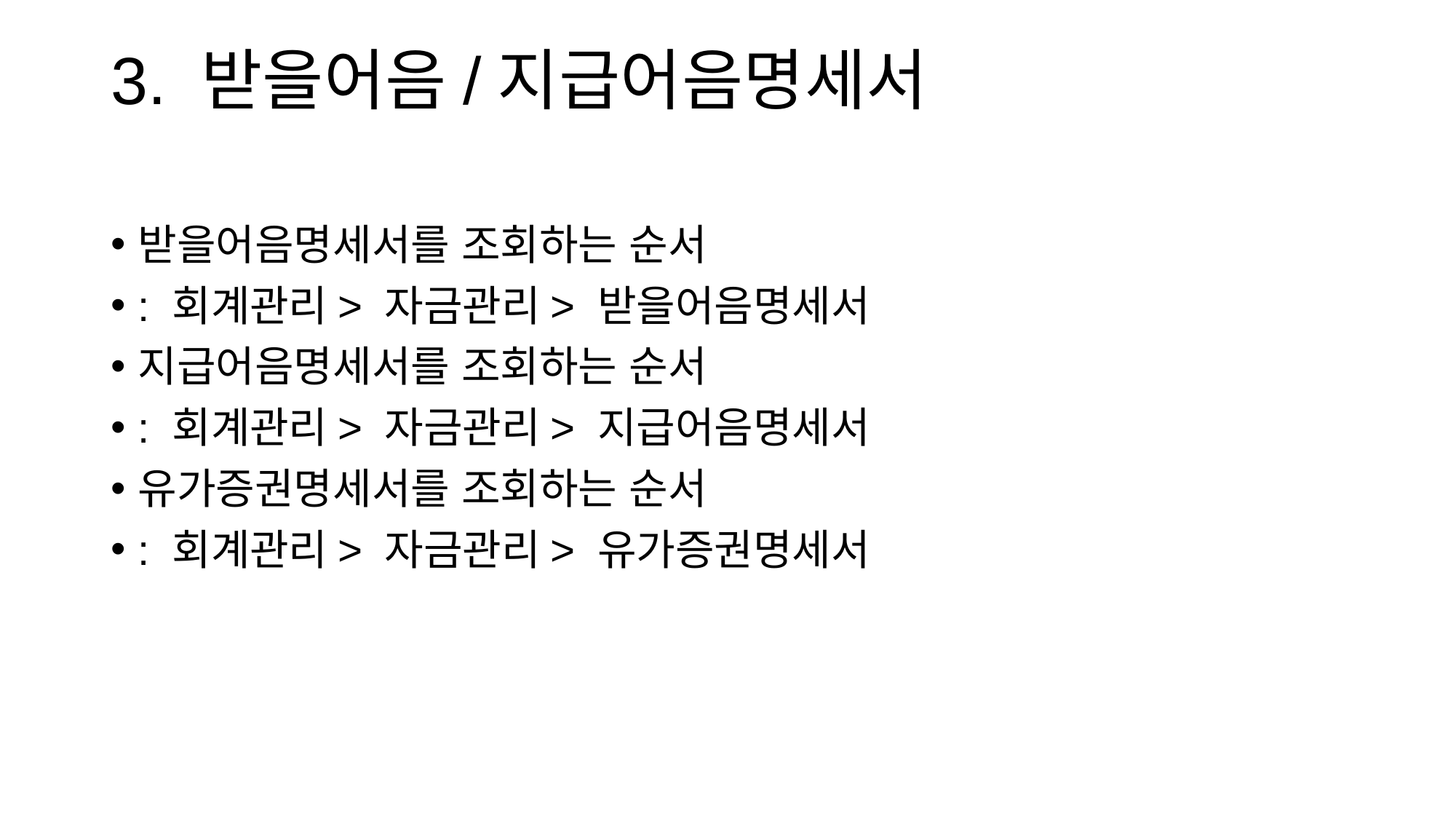

# 3. 받을어음/지급어음명세서
받을어음명세서를 조회하는 순서
: 회계관리> 자금관리> 받을어음명세서
지급어음명세서를 조회하는 순서
: 회계관리> 자금관리> 지급어음명세서
유가증권명세서를 조회하는 순서
: 회계관리> 자금관리> 유가증권명세서